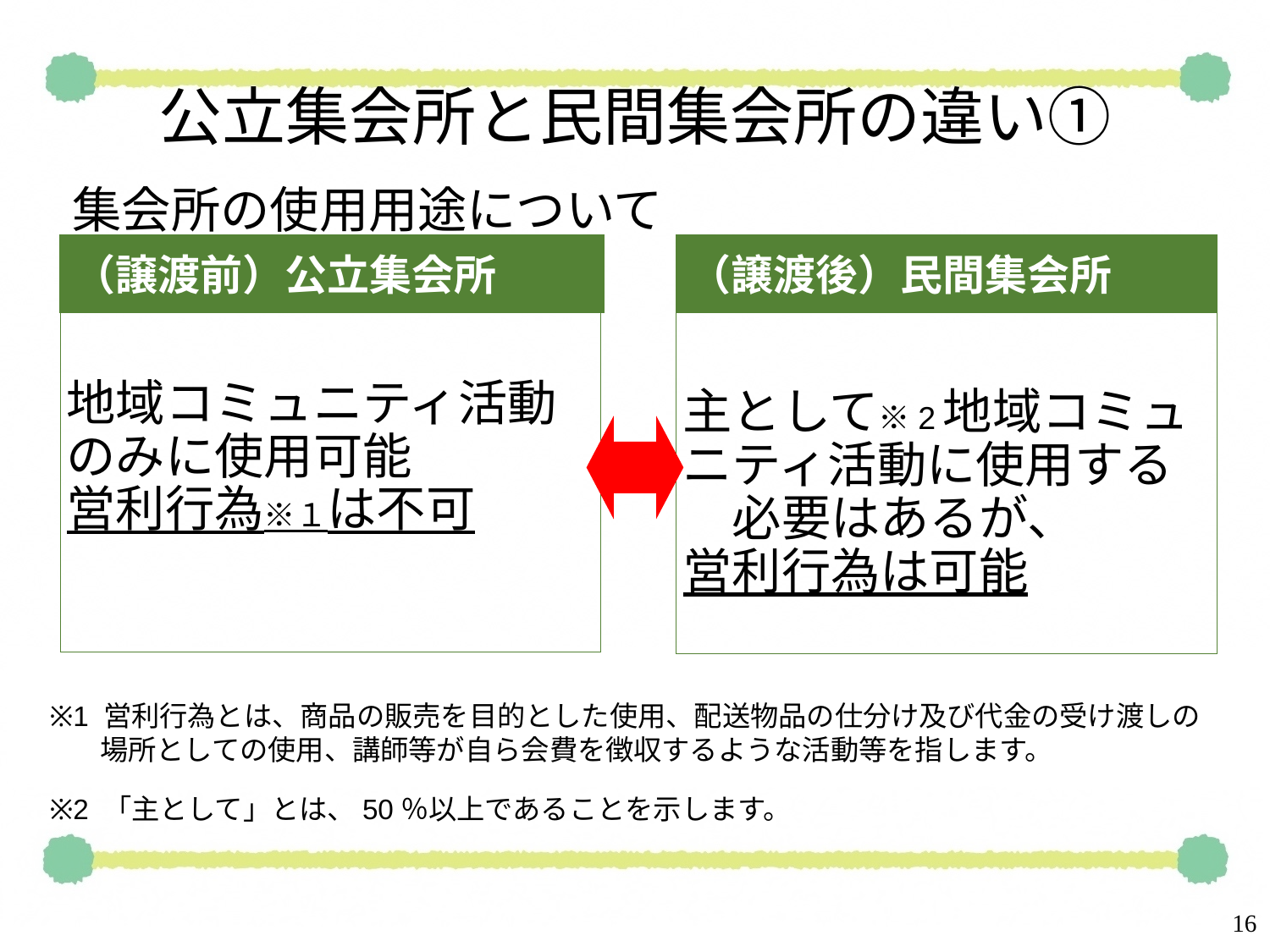

# 公立集会所と民間集会所の違い①
集会所の使用用途について
（譲渡後）民間集会所
（譲渡前）公立集会所

主として※2地域コミュニティ活動に使用する　必要はあるが、
営利行為は可能

地域コミュニティ活動のみに使用可能
営利行為※１は不可

※1 営利行為とは、商品の販売を目的とした使用、配送物品の仕分け及び代金の受け渡しの場所としての使用、講師等が自ら会費を徴収するような活動等を指します。
※2 「主として」とは、50％以上であることを示します。
16